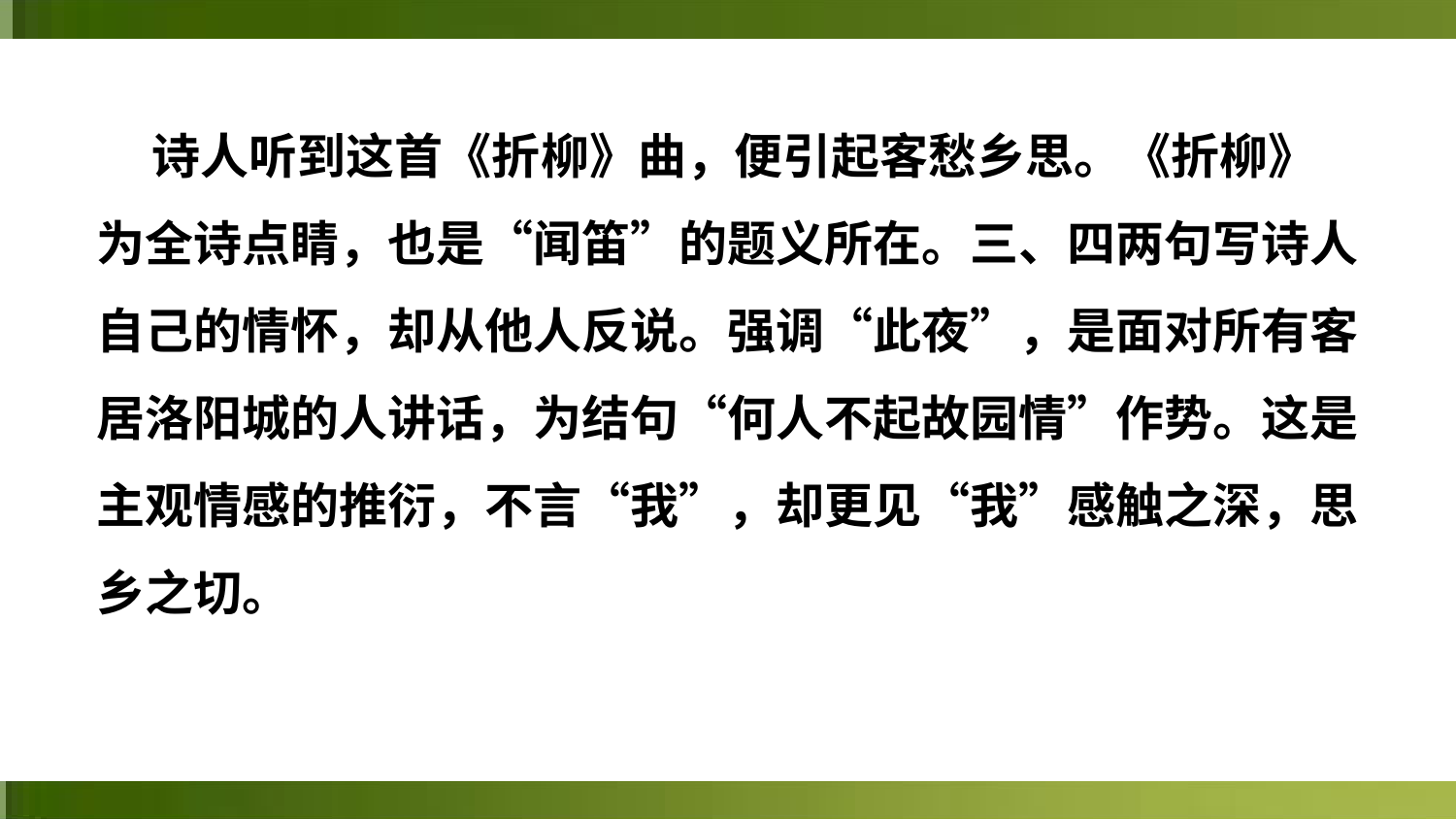

诗人听到这首《折柳》曲，便引起客愁乡思。《折柳》为全诗点睛，也是“闻笛”的题义所在。三、四两句写诗人自己的情怀，却从他人反说。强调“此夜”，是面对所有客居洛阳城的人讲话，为结句“何人不起故园情”作势。这是主观情感的推衍，不言“我”，却更见“我”感触之深，思乡之切。